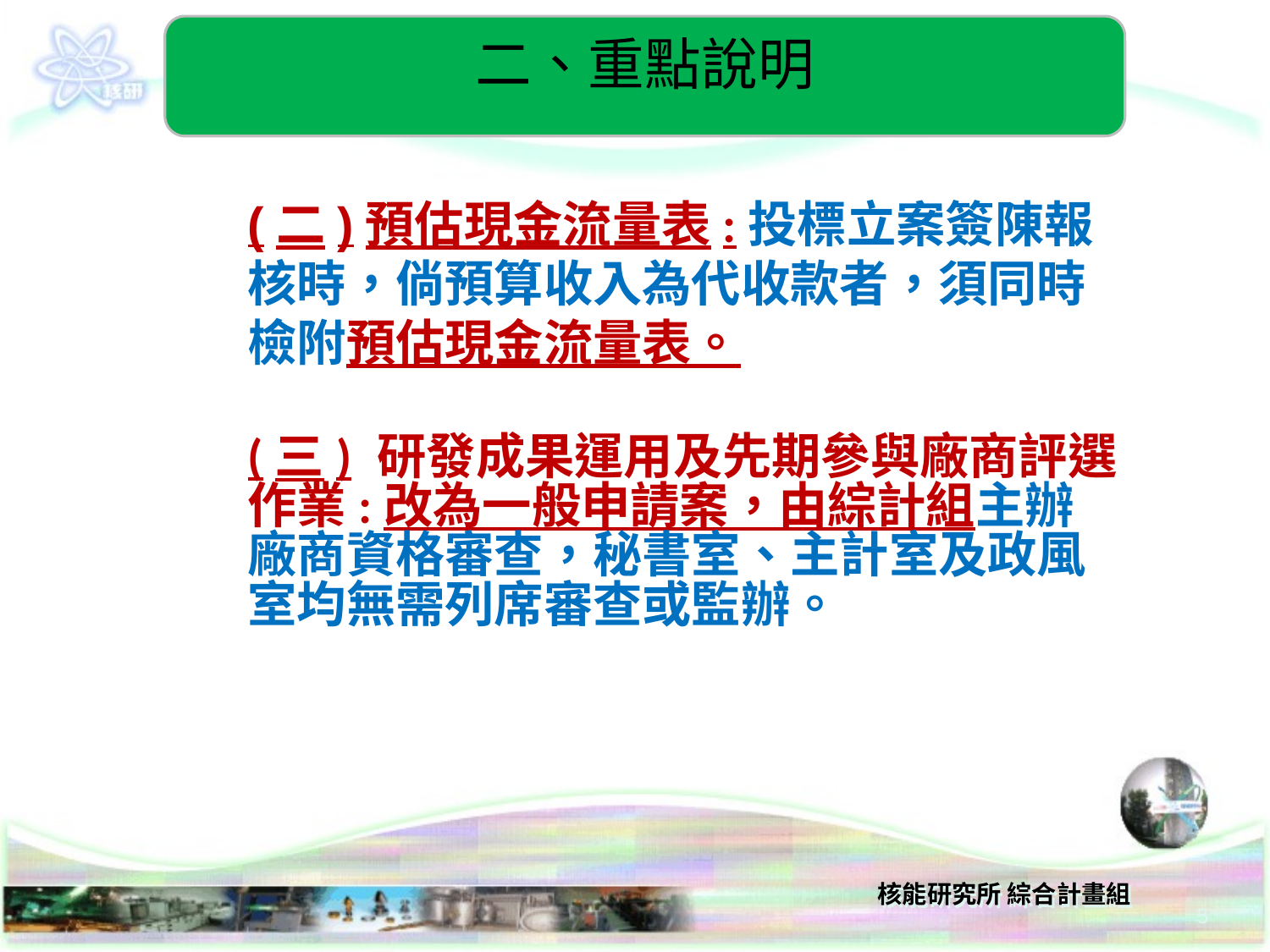

二、重點說明

(二)預估現金流量表:投標立案簽陳報核時，倘預算收入為代收款者，須同時檢附預估現金流量表。

(三) 研發成果運用及先期參與廠商評選作業:改為一般申請案，由綜計組主辦廠商資格審查，秘書室、主計室及政風室均無需列席審查或監辦。
5